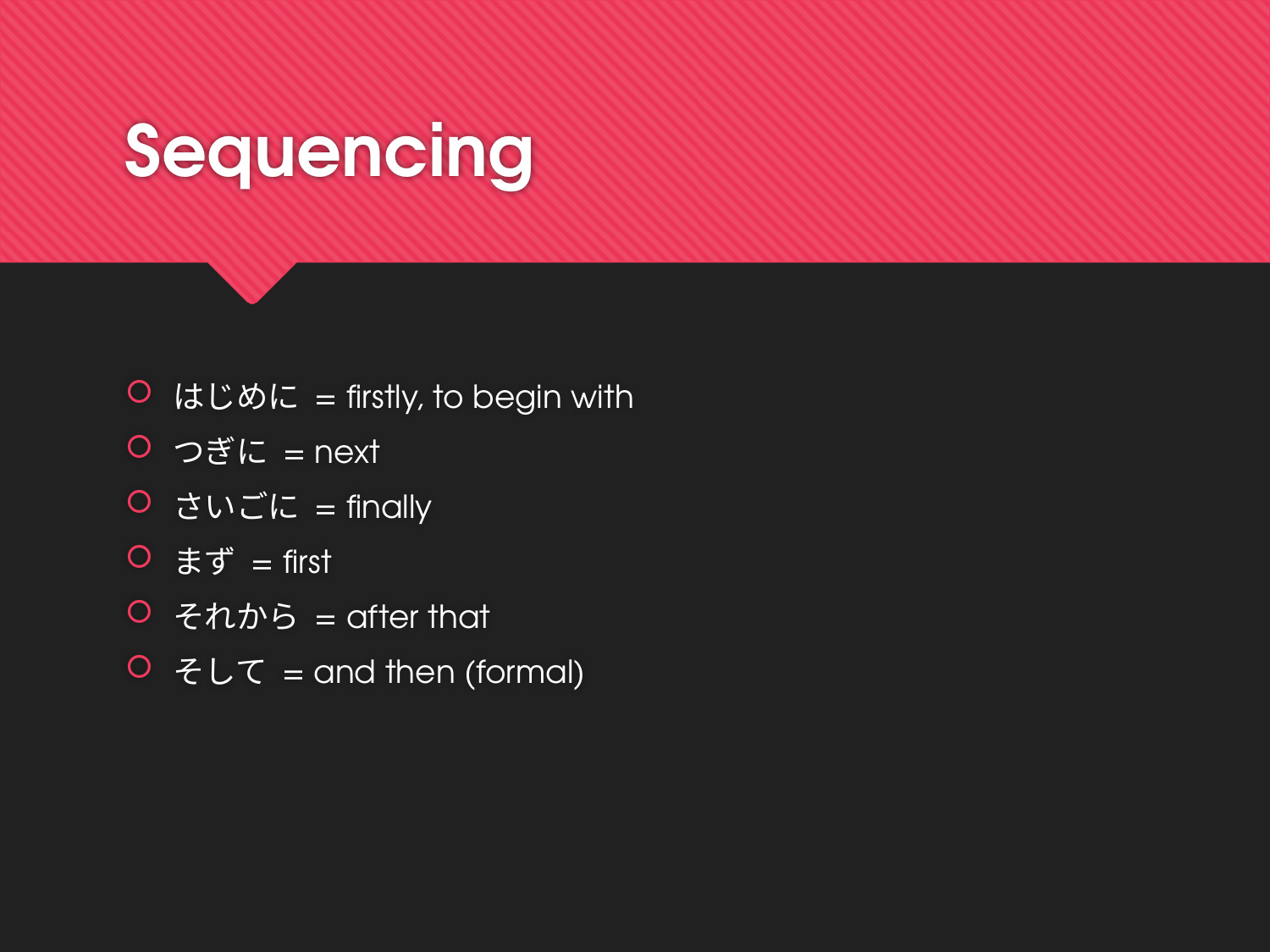

# Sequencing
はじめに = firstly, to begin with
つぎに = next
さいごに = finally
まず = first
それから = after that
そして = and then (formal)